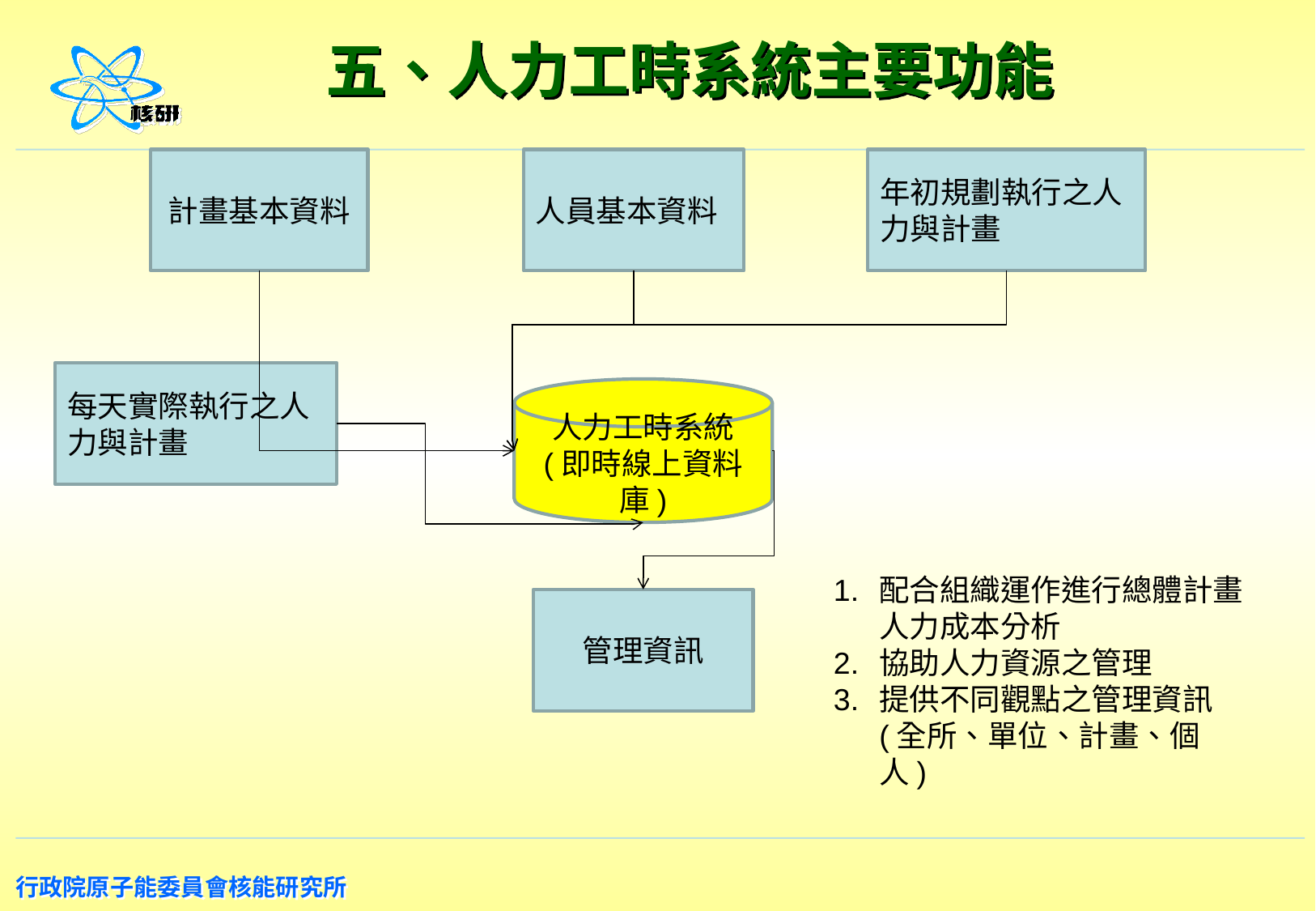

五、人力工時系統主要功能
計畫基本資料
人員基本資料
年初規劃執行之人力與計畫

每天實際執行之人力與計畫
人力工時系統
(即時線上資料庫)
配合組織運作進行總體計畫人力成本分析
協助人力資源之管理
提供不同觀點之管理資訊 (全所、單位、計畫、個人)

管理資訊